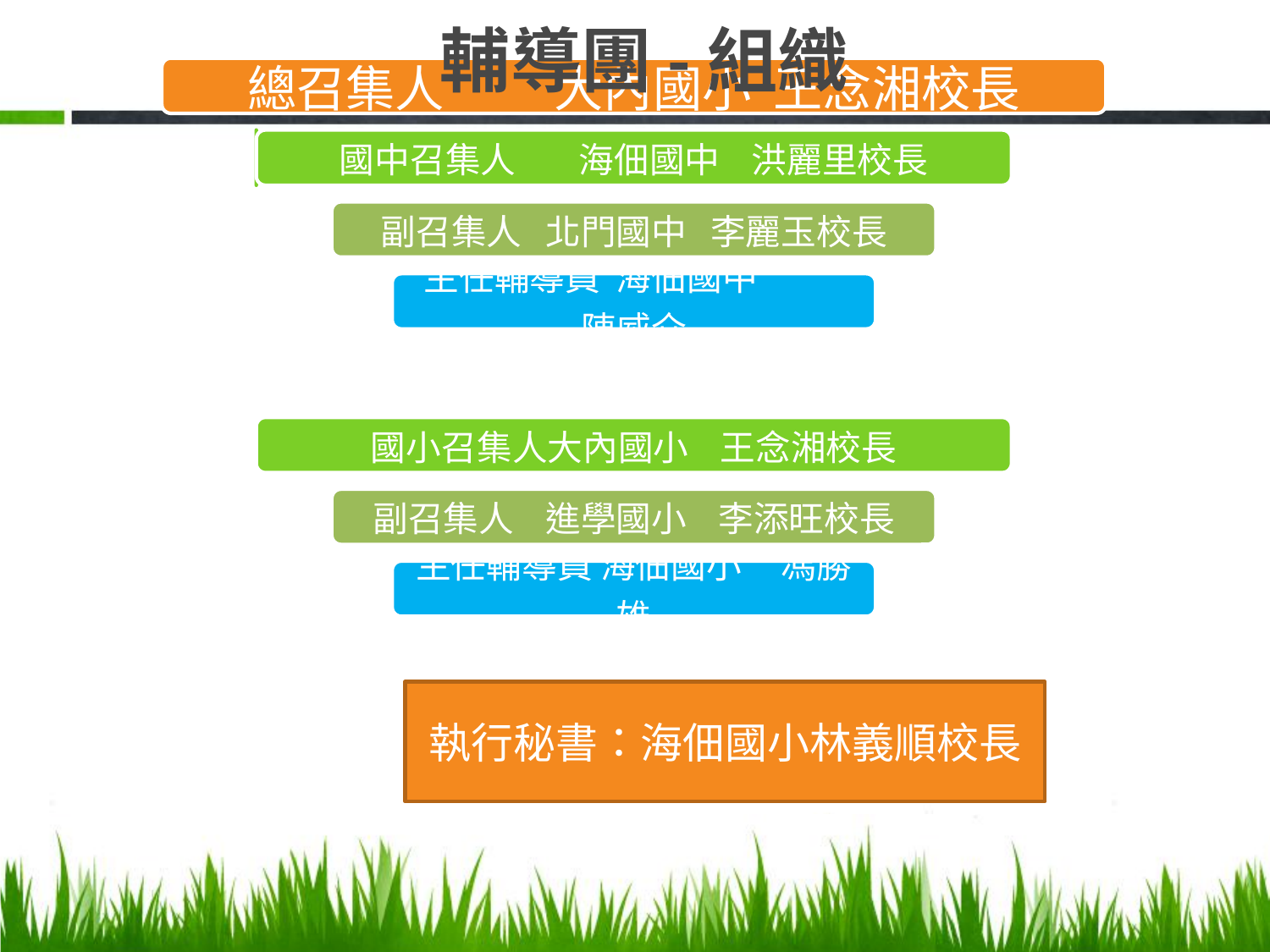

輔導團-組織
國中召集人        海佃國中    洪麗里校長
國小召集人大內國小    王念湘校長
副召集人   北門國中   李麗玉校長
副召集人    進學國小    李添旺校長
主任輔導員  海佃國中            陳威介
主任輔導員 海佃國小     馮勝雄
執行秘書：海佃國小林義順校長